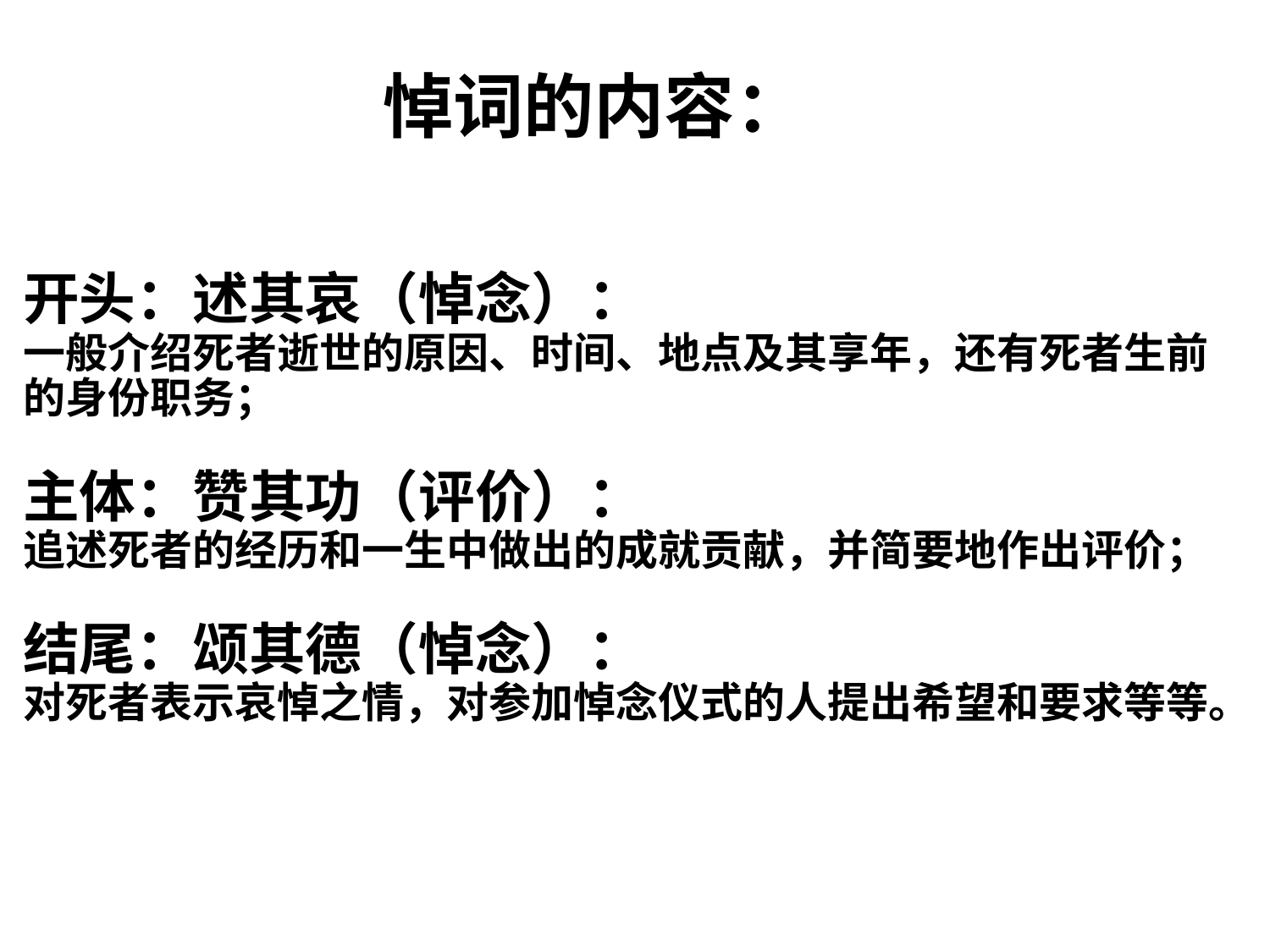

悼词的内容：
开头：述其哀（悼念）：
一般介绍死者逝世的原因、时间、地点及其享年，还有死者生前的身份职务；
主体：赞其功（评价）：
追述死者的经历和一生中做出的成就贡献，并简要地作出评价；

结尾：颂其德（悼念）：
对死者表示哀悼之情，对参加悼念仪式的人提出希望和要求等等。